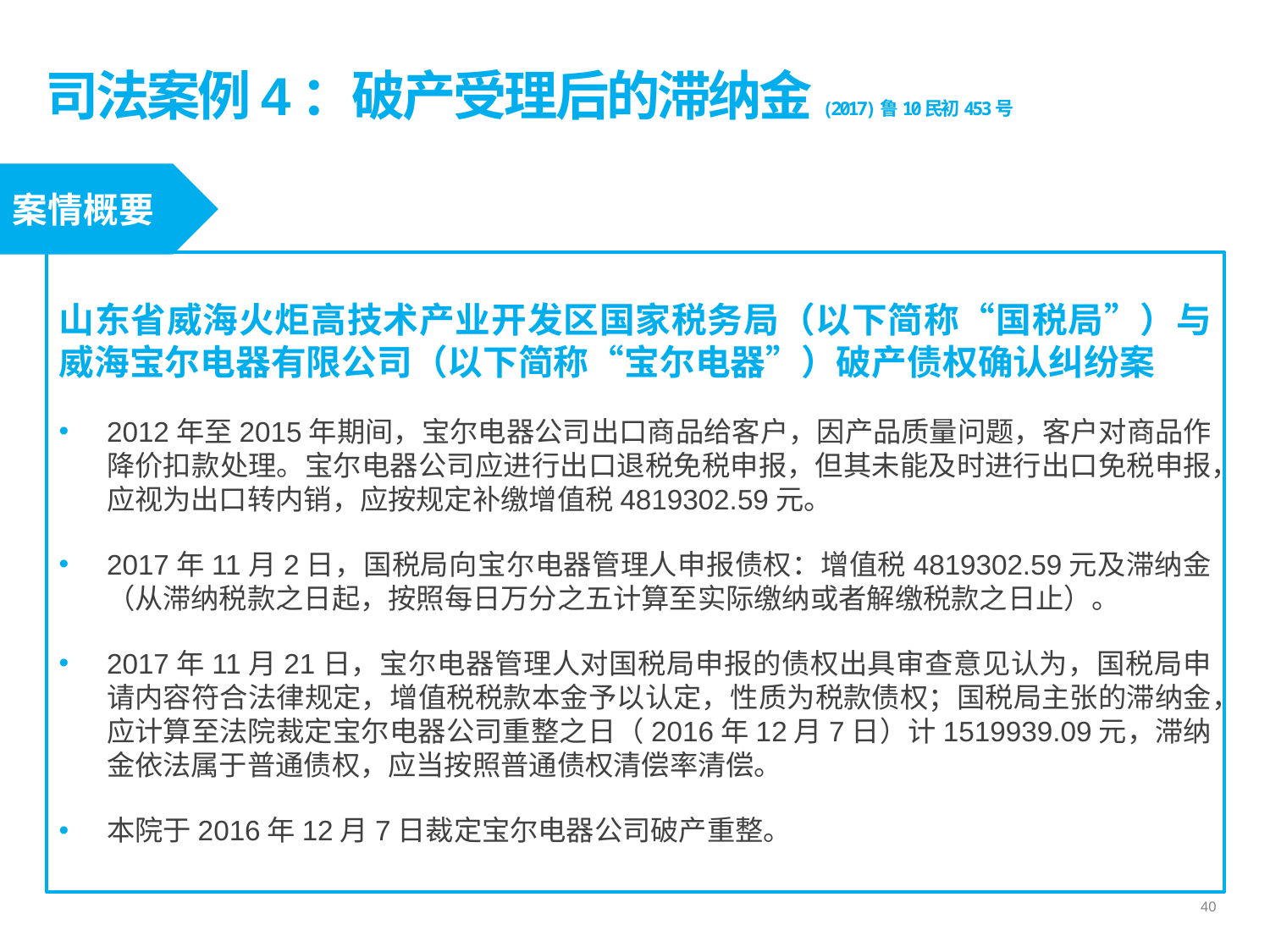

# 司法案例4：破产受理后的滞纳金(2017)鲁10民初453号
案情概要
山东省威海火炬高技术产业开发区国家税务局（以下简称“国税局”）与威海宝尔电器有限公司（以下简称“宝尔电器”）破产债权确认纠纷案
2012年至2015年期间，宝尔电器公司出口商品给客户，因产品质量问题，客户对商品作降价扣款处理。宝尔电器公司应进行出口退税免税申报，但其未能及时进行出口免税申报，应视为出口转内销，应按规定补缴增值税4819302.59元。
2017年11月2日，国税局向宝尔电器管理人申报债权：增值税4819302.59元及滞纳金（从滞纳税款之日起，按照每日万分之五计算至实际缴纳或者解缴税款之日止）。
2017年11月21日，宝尔电器管理人对国税局申报的债权出具审查意见认为，国税局申请内容符合法律规定，增值税税款本金予以认定，性质为税款债权；国税局主张的滞纳金，应计算至法院裁定宝尔电器公司重整之日（2016年12月7日）计1519939.09元，滞纳金依法属于普通债权，应当按照普通债权清偿率清偿。
本院于2016年12月7日裁定宝尔电器公司破产重整。
40